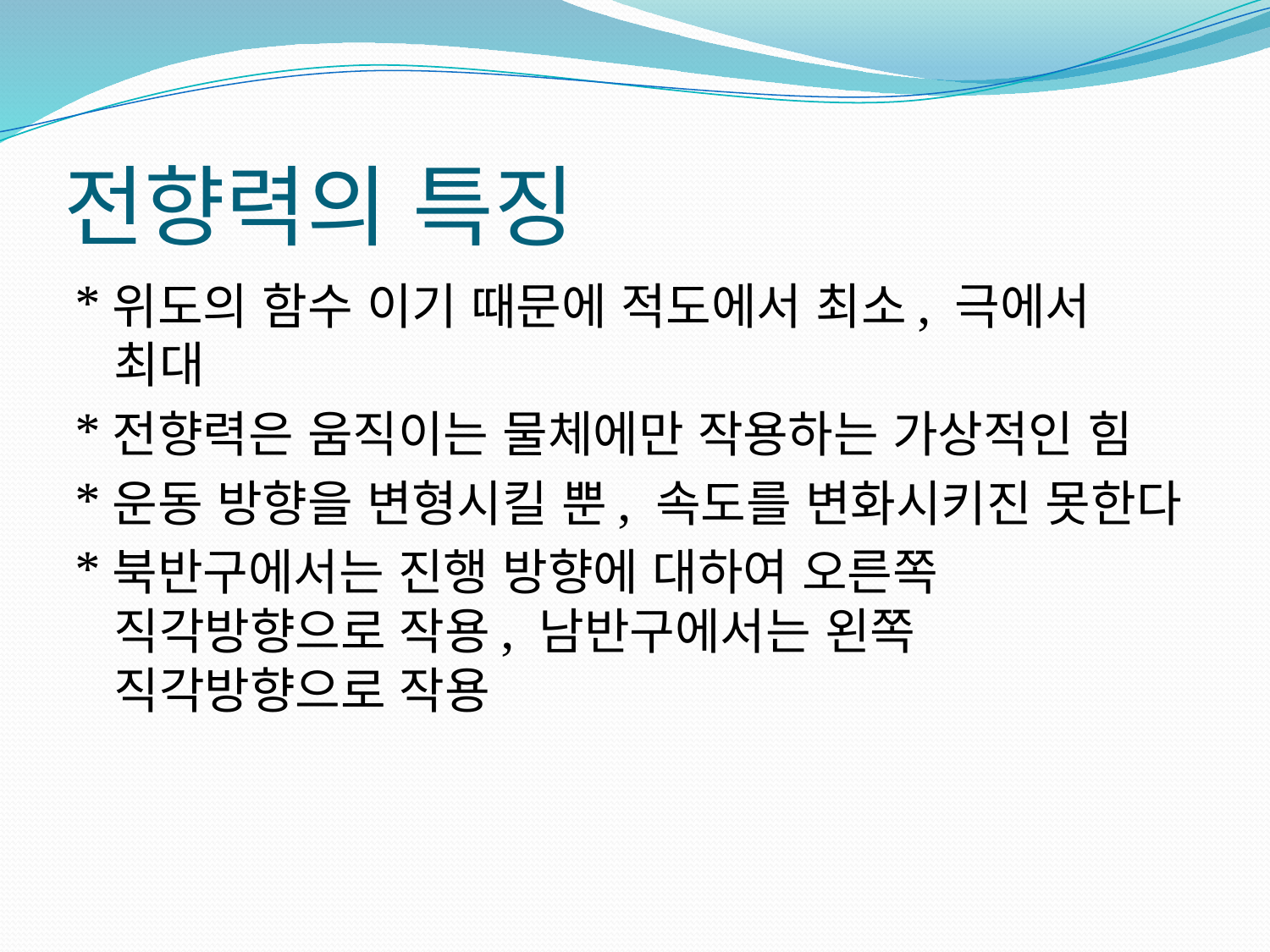

# 전향력의 특징
*위도의 함수 이기 때문에 적도에서 최소, 극에서 최대
*전향력은 움직이는 물체에만 작용하는 가상적인 힘
*운동 방향을 변형시킬 뿐, 속도를 변화시키진 못한다
*북반구에서는 진행 방향에 대하여 오른쪽 직각방향으로 작용, 남반구에서는 왼쪽 직각방향으로 작용